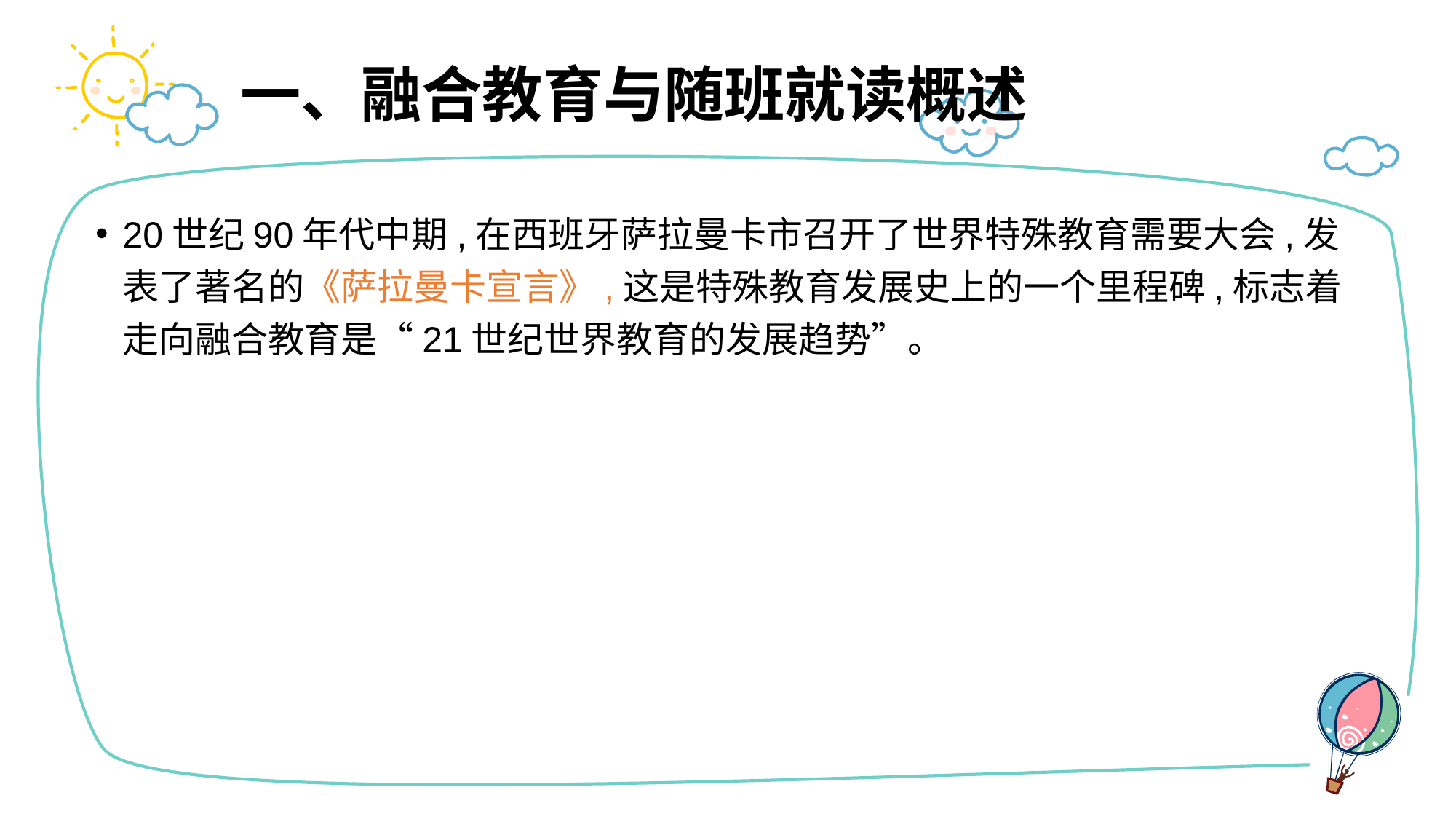

# 一、融合教育与随班就读概述
20世纪90年代中期,在西班牙萨拉曼卡市召开了世界特殊教育需要大会,发表了著名的《萨拉曼卡宣言》,这是特殊教育发展史上的一个里程碑,标志着走向融合教育是“21世纪世界教育的发展趋势”。